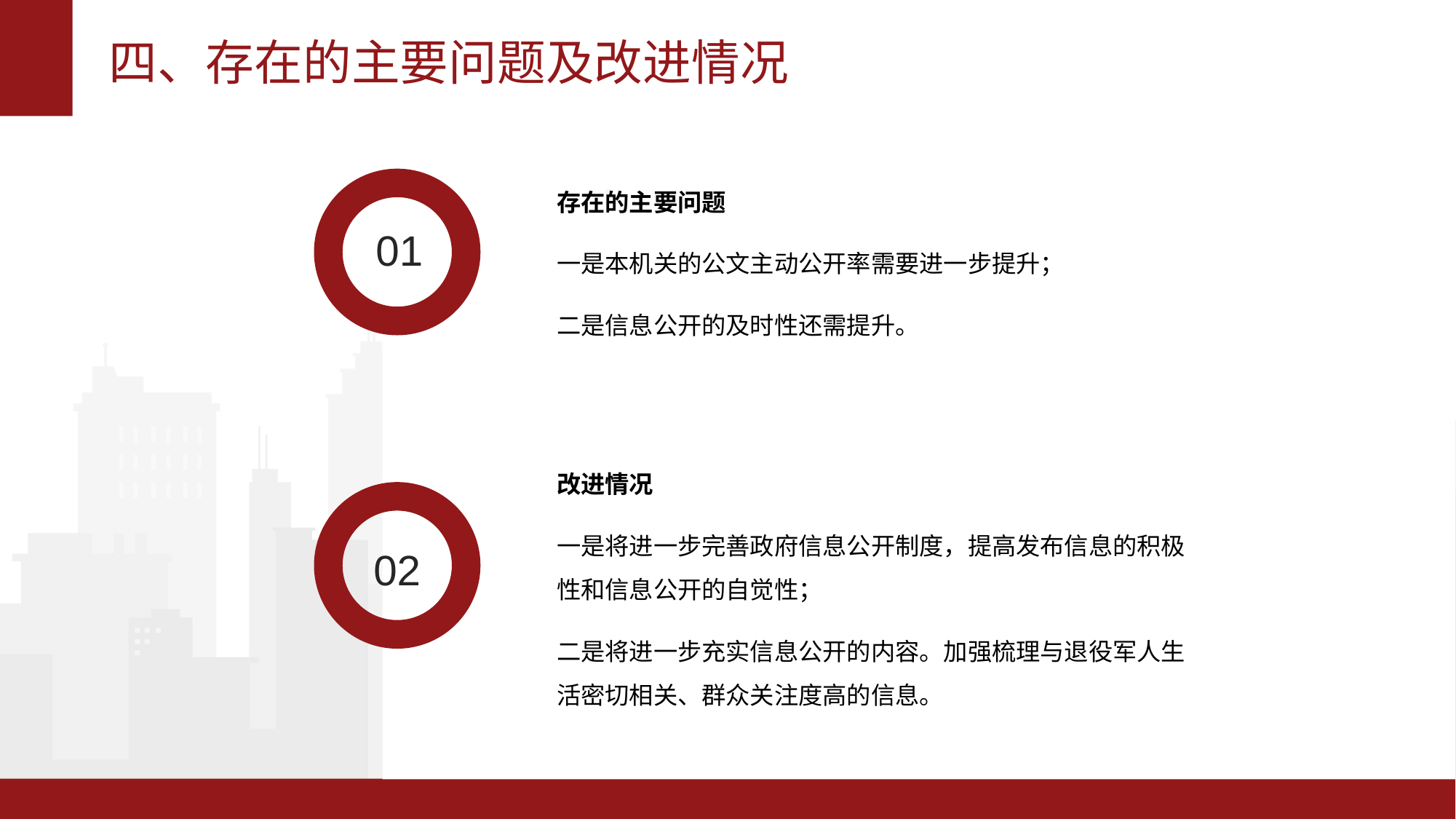

四、存在的主要问题及改进情况
存在的主要问题
一是本机关的公文主动公开率需要进一步提升；
二是信息公开的及时性还需提升。

01

改进情况
一是将进一步完善政府信息公开制度，提高发布信息的积极性和信息公开的自觉性；
二是将进一步充实信息公开的内容。加强梳理与退役军人生活密切相关、群众关注度高的信息。

02